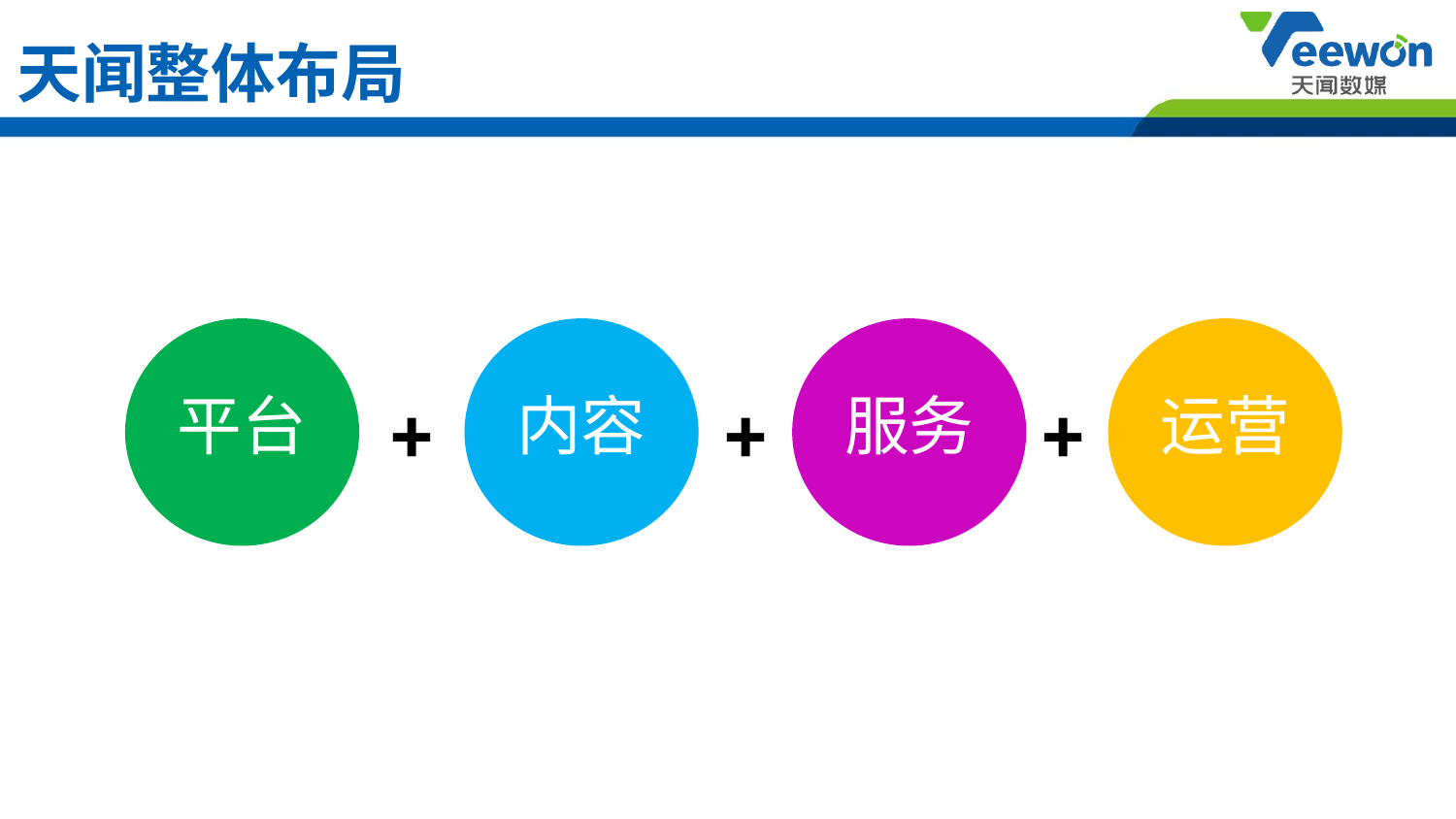

# 天闻整体布局

平台

内容

服务
运营
+
+
+